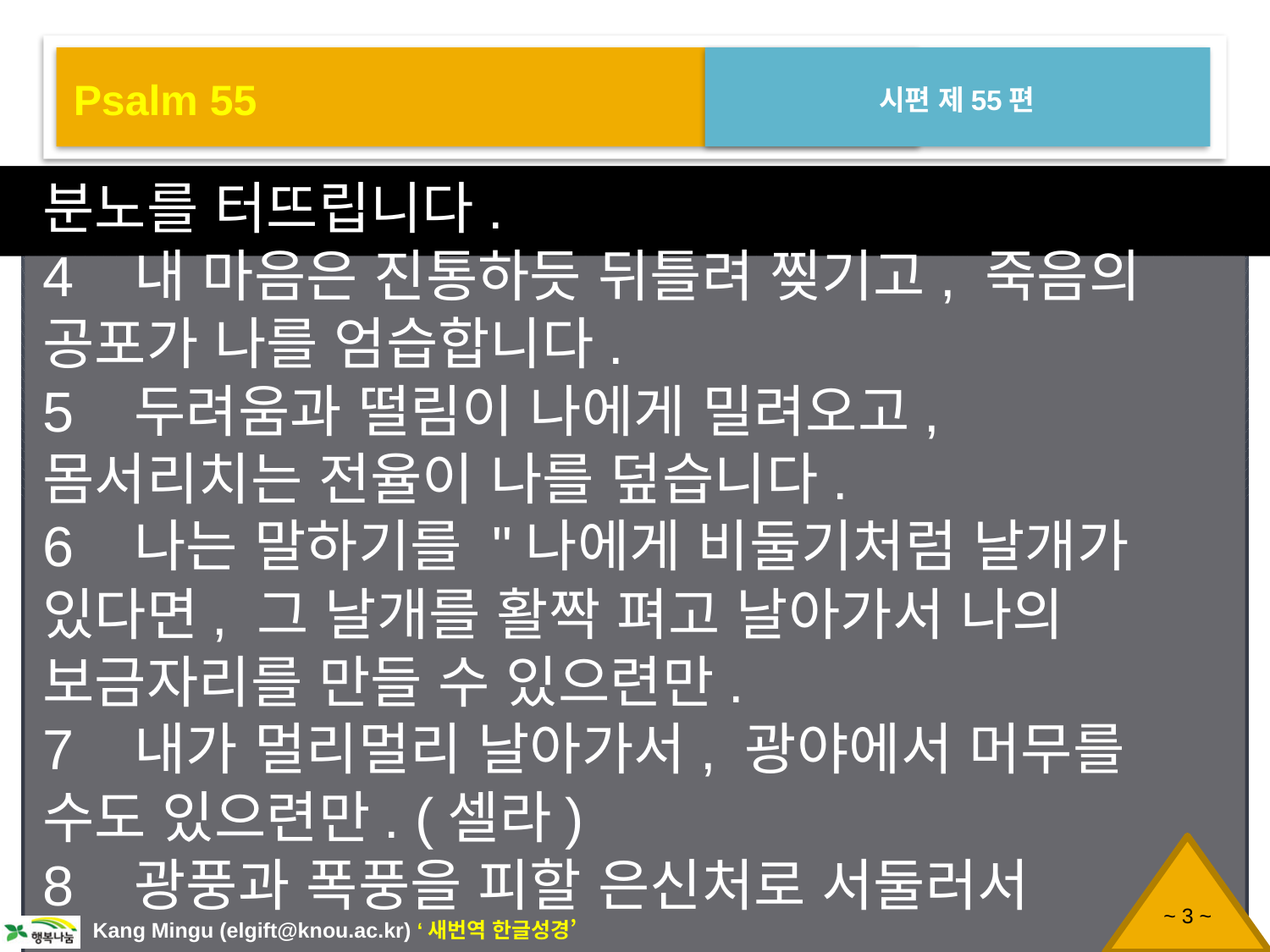

Psalm 55
시편 제55편
분노를 터뜨립니다.
4   내 마음은 진통하듯 뒤틀려 찢기고, 죽음의 공포가 나를 엄습합니다.
5   두려움과 떨림이 나에게 밀려오고, 몸서리치는 전율이 나를 덮습니다.
6   나는 말하기를 "나에게 비둘기처럼 날개가 있다면, 그 날개를 활짝 펴고 날아가서 나의 보금자리를 만들 수 있으련만.
7   내가 멀리멀리 날아가서, 광야에서 머무를 수도 있으련만. (셀라)
8   광풍과 폭풍을 피할 은신처로 서둘러서